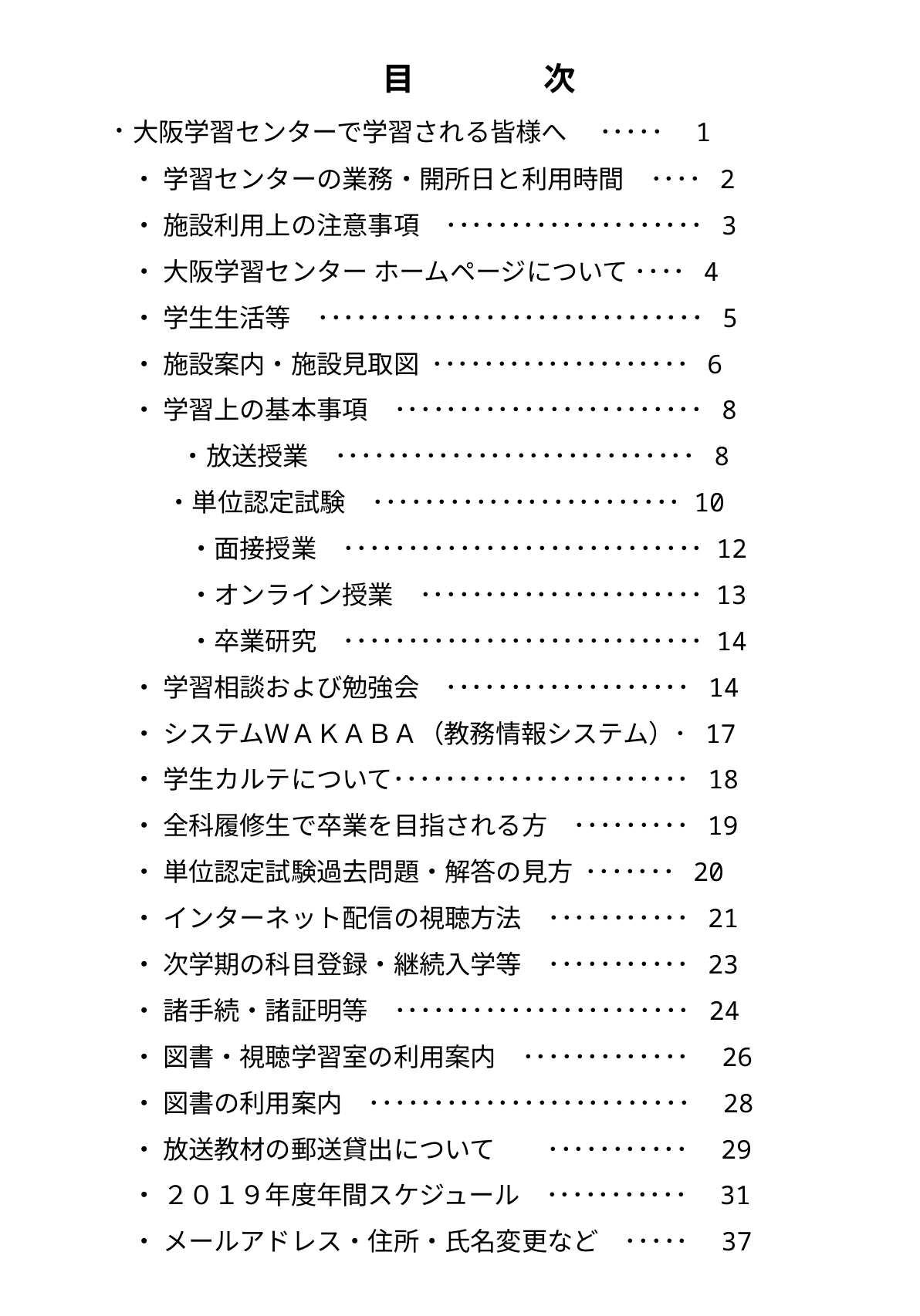

目　　　　次

        ･ 大阪学習センターで学習される皆様へ　 ･････　1
・ 学習センターの業務・開所日と利用時間　････  2
・ 施設利用上の注意事項　････････････････････  3
・ 大阪学習センター ホームページについて ････  4
・ 学生生活等　･･････････････････････････････  5
・ 施設案内・施設見取図  ････････････････････  6
・ 学習上の基本事項　････････････････････････  8
  　 ・放送授業　････････････････････････････  8
     ・単位認定試験　････････････････････････ 10
　　 ・面接授業　････････････････････････････ 12
　　 ・オンライン授業　･･････････････････････ 13
　 　・卒業研究　････････････････････････････ 14
・ 学習相談および勉強会　･･･････････････････  14
・ システムＷＡＫＡＢＡ（教務情報システム）･  17
・ 学生カルテについて･･･････････････････････  18
・ 全科履修生で卒業を目指される方　･････････  19
・ 単位認定試験過去問題・解答の見方  ･･･････  20
・ インターネット配信の視聴方法　･･･････････  21
・ 次学期の科目登録・継続入学等　･･･････････  23
・ 諸手続・諸証明等　･･･････････････････････  24
・ 図書・視聴学習室の利用案内　･････････････　26
・ 図書の利用案内　･････････････････････････　28
・ 放送教材の郵送貸出について　　･･･････････　29
・ ２０１９年度年間スケジュール　･･･････････　31
・ メールアドレス・住所・氏名変更など　･････　37